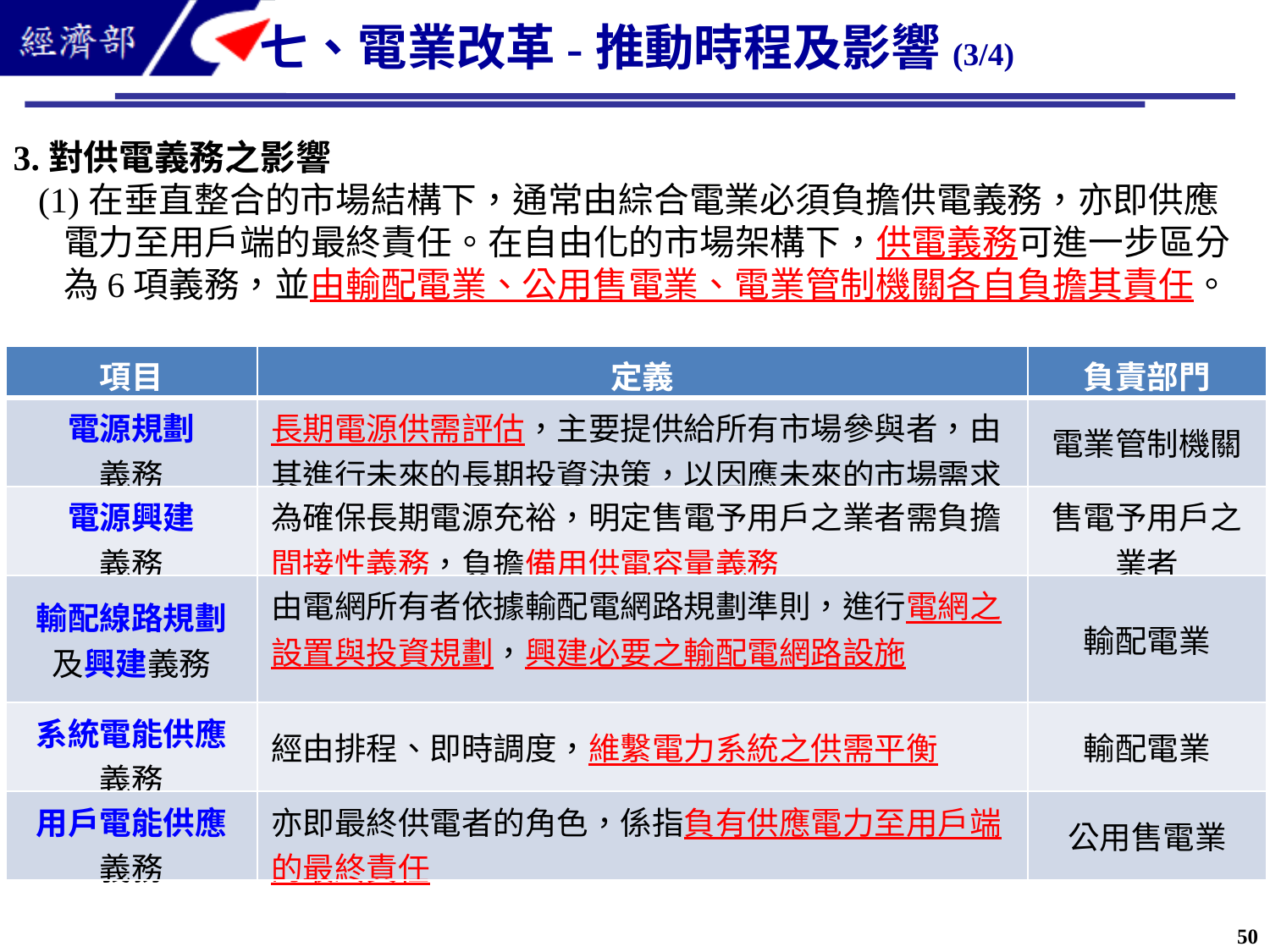

七、電業改革-推動時程及影響(3/4)

3.對供電義務之影響
(1)在垂直整合的市場結構下，通常由綜合電業必須負擔供電義務，亦即供應電力至用戶端的最終責任。在自由化的市場架構下，供電義務可進一步區分為6項義務，並由輸配電業、公用售電業、電業管制機關各自負擔其責任。
| 項目 | 定義 | 負責部門 |
| --- | --- | --- |
| 電源規劃 義務 | 長期電源供需評估，主要提供給所有市場參與者，由其進行未來的長期投資決策，以因應未來的市場需求 | 電業管制機關 |
| 電源興建 義務 | 為確保長期電源充裕，明定售電予用戶之業者需負擔間接性義務，負擔備用供電容量義務 | 售電予用戶之業者 |
| 輸配線路規劃 及興建義務 | 由電網所有者依據輸配電網路規劃準則，進行電網之設置與投資規劃，興建必要之輸配電網路設施 | 輸配電業 |
| 系統電能供應 義務 | 經由排程、即時調度，維繫電力系統之供需平衡 | 輸配電業 |
| 用戶電能供應 義務 | 亦即最終供電者的角色，係指負有供應電力至用戶端的最終責任 | 公用售電業 |
50